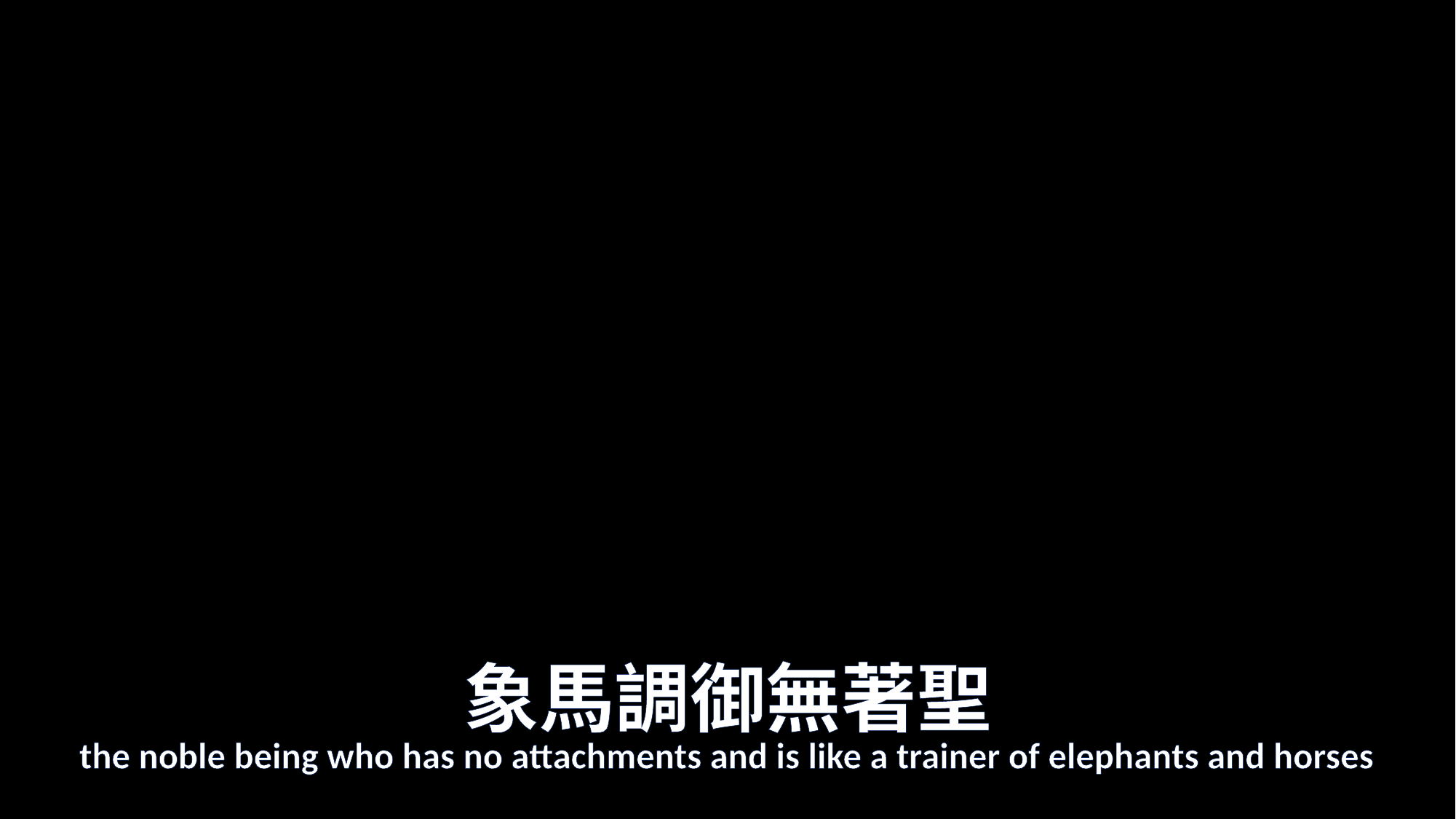

# 象馬調御無著聖
the noble being who has no attachments and is like a trainer of elephants and horses